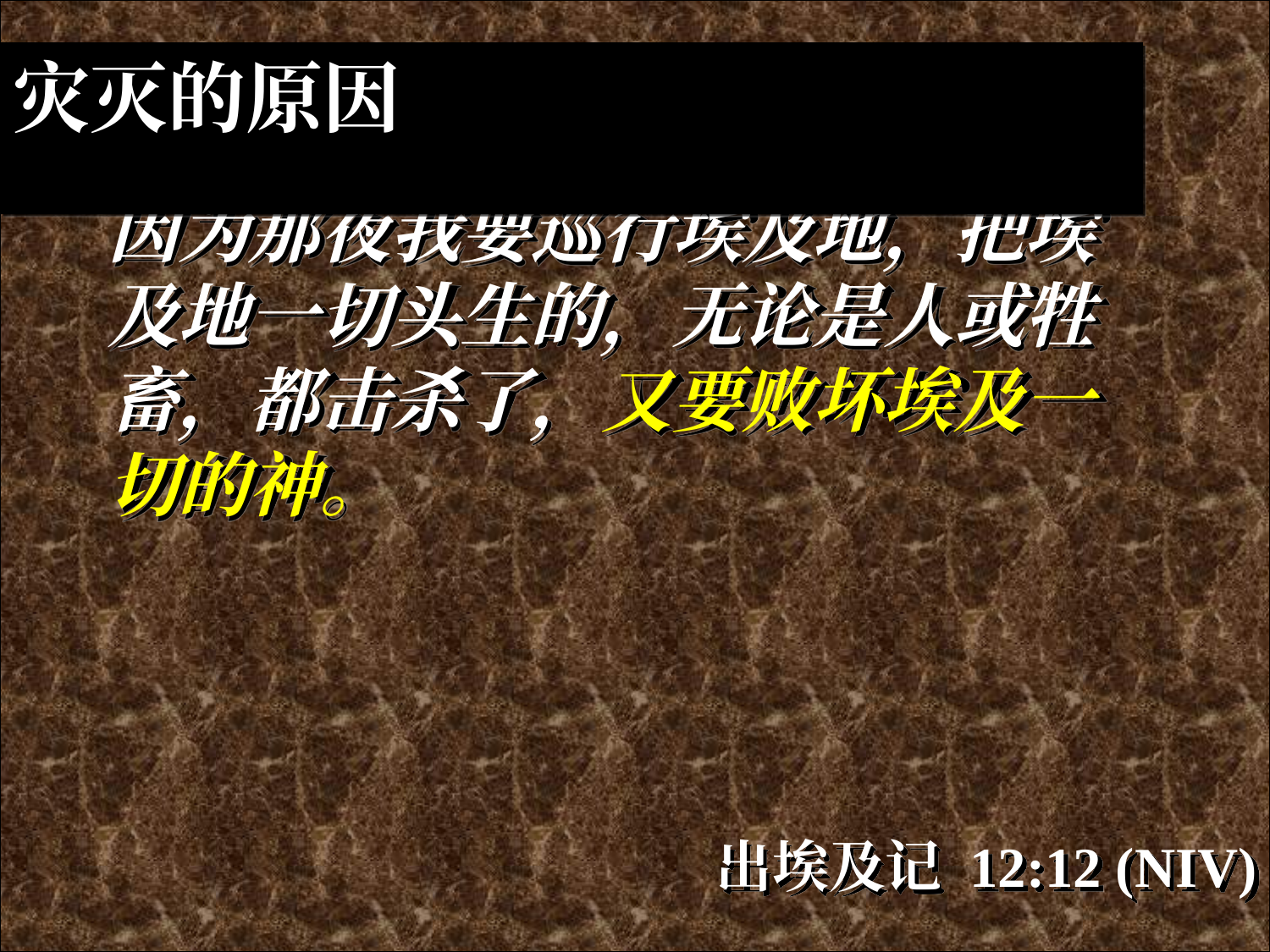

灾灭的原因
因为那夜我要巡行埃及地，把埃及地一切头生的，无论是人或牲畜，都击杀了，又要败坏埃及一切的神。

出埃及记 12:12 (NIV)